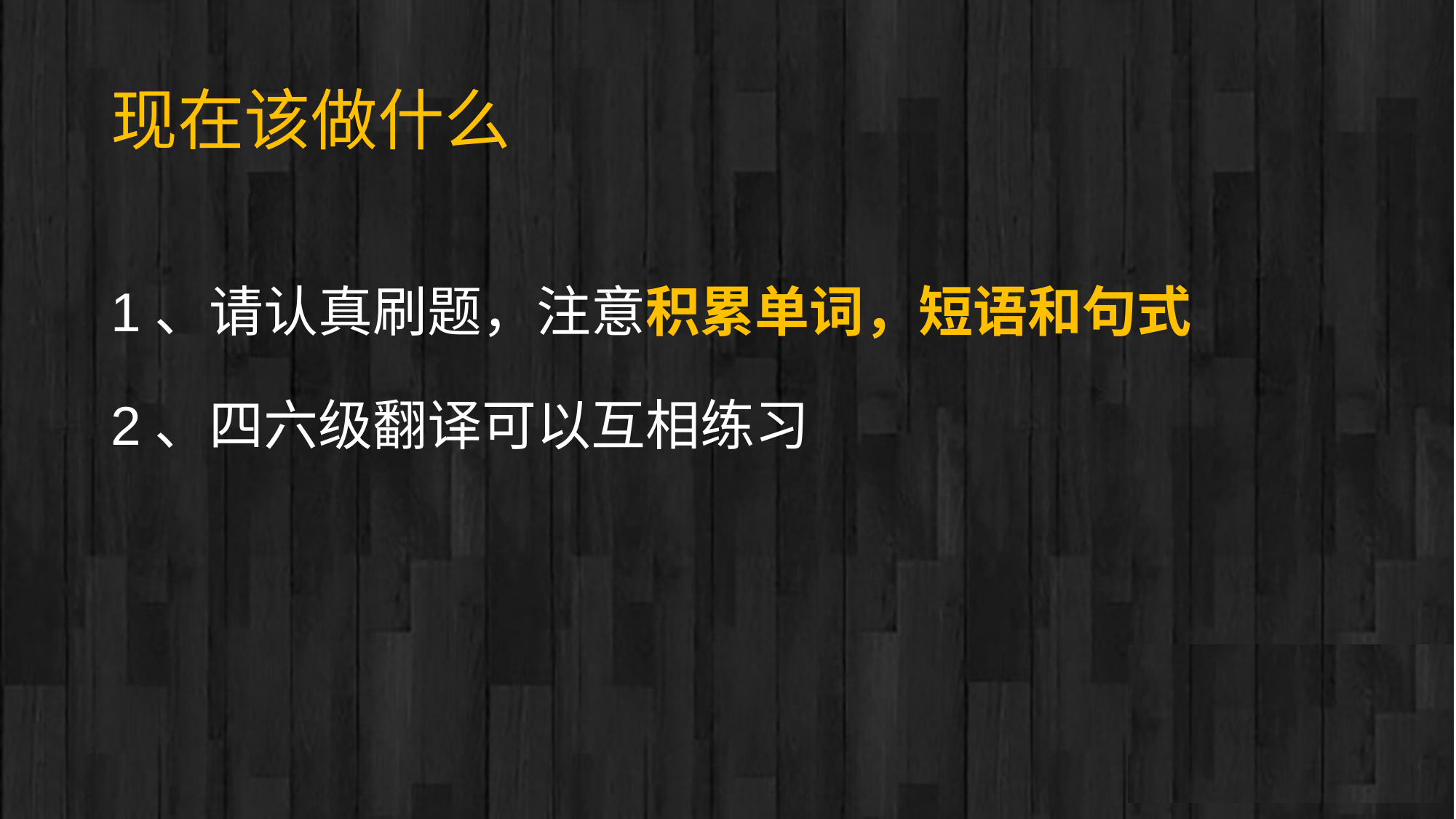

# 现在该做什么
1、请认真刷题，注意积累单词，短语和句式
2、四六级翻译可以互相练习